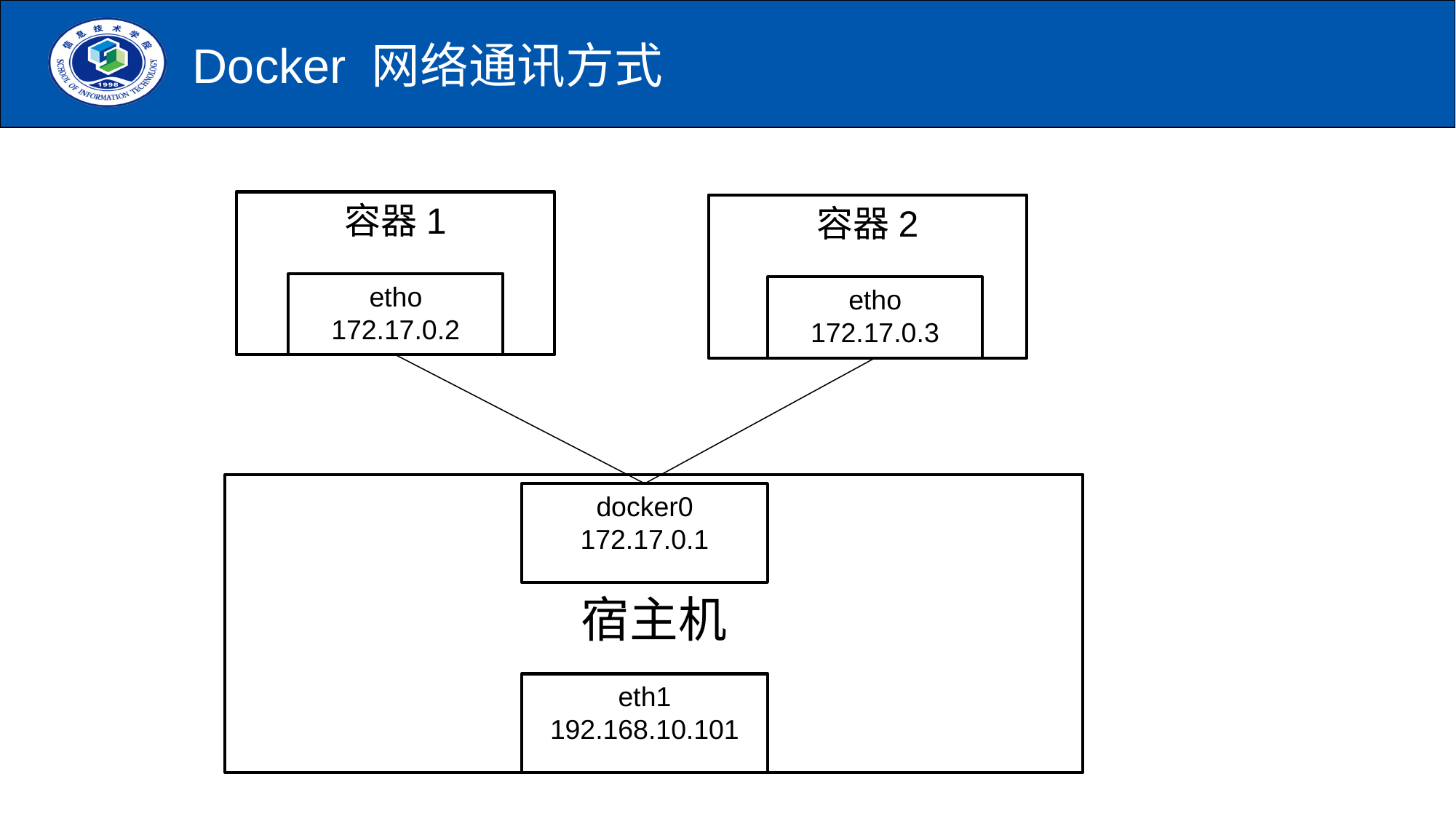

# Docker 网络通讯方式
容器1
容器2
etho
172.17.0.2
etho
172.17.0.3

宿主机
docker0
172.17.0.1
eth1
192.168.10.101